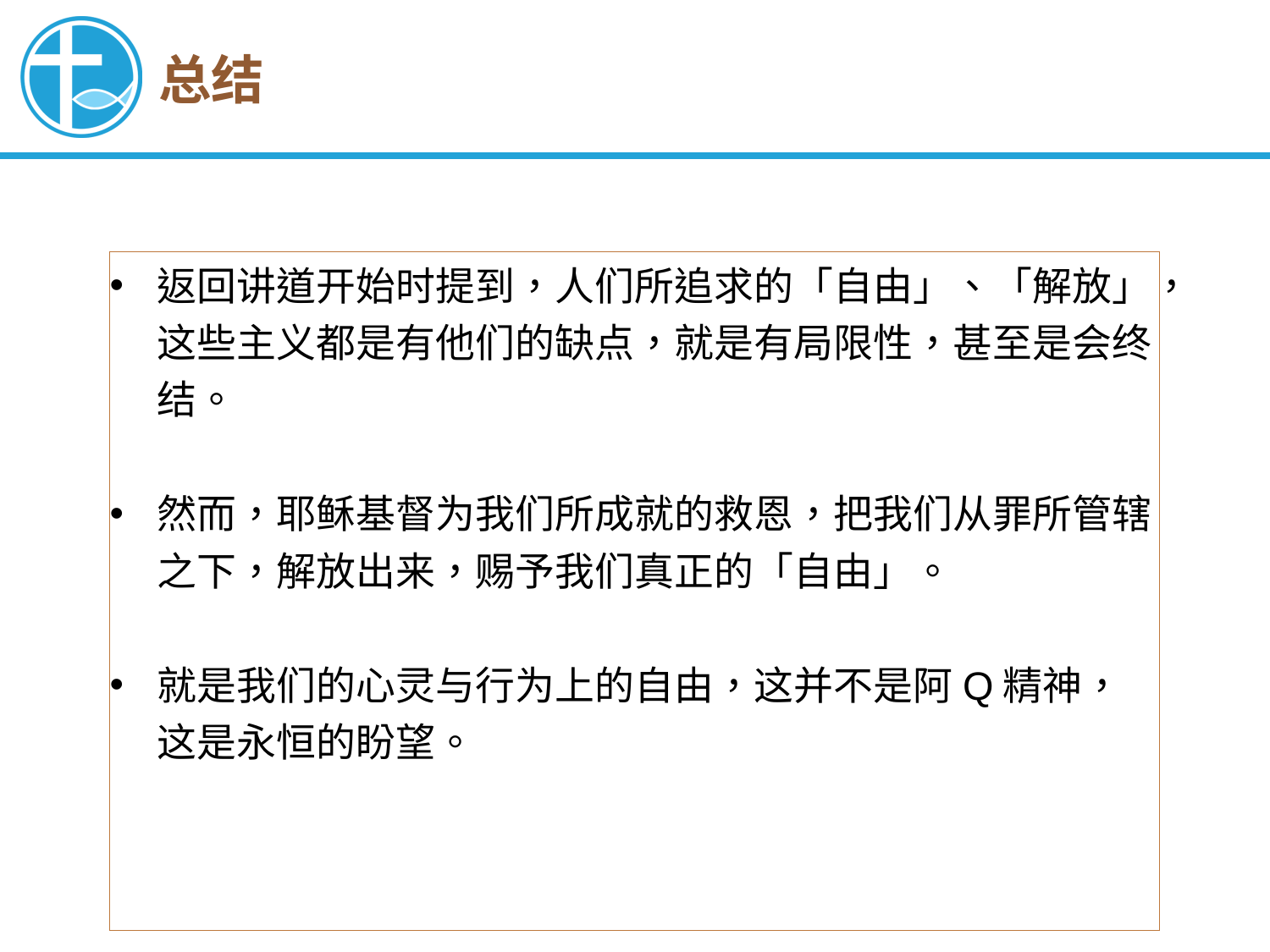

总结
返回讲道开始时提到，人们所追求的「自由」、「解放」，这些主义都是有他们的缺点，就是有局限性，甚至是会终结。

然而，耶稣基督为我们所成就的救恩，把我们从罪所管辖之下，解放出来，赐予我们真正的「自由」。

就是我们的心灵与行为上的自由，这并不是阿Q精神，这是永恒的盼望。